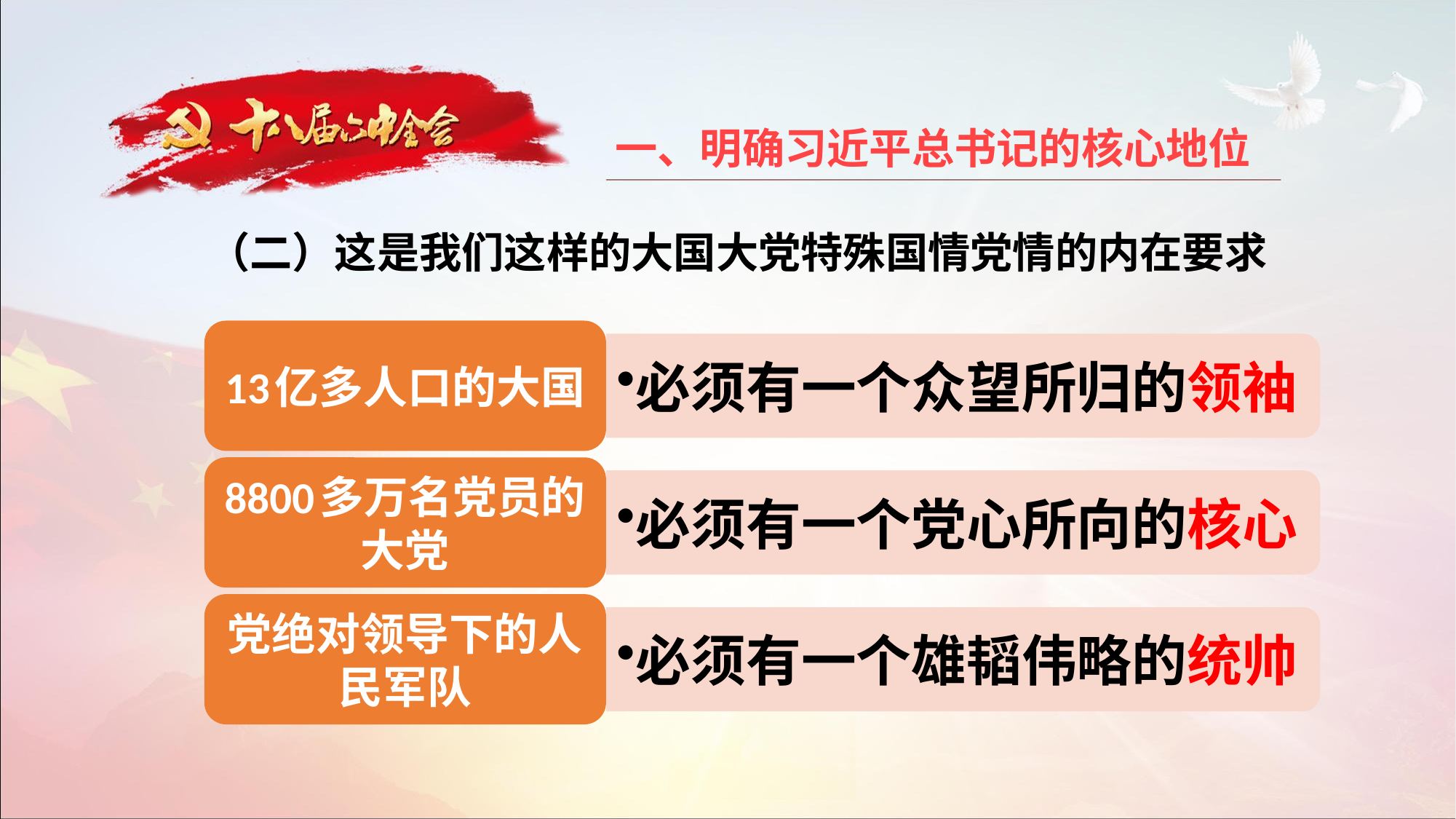

一、明确习近平总书记的核心地位
（二）这是我们这样的大国大党特殊国情党情的内在要求

13亿多人口的大国
必须有一个众望所归的领袖
8800多万名党员的大党
必须有一个党心所向的核心
党绝对领导下的人民军队
必须有一个雄韬伟略的统帅